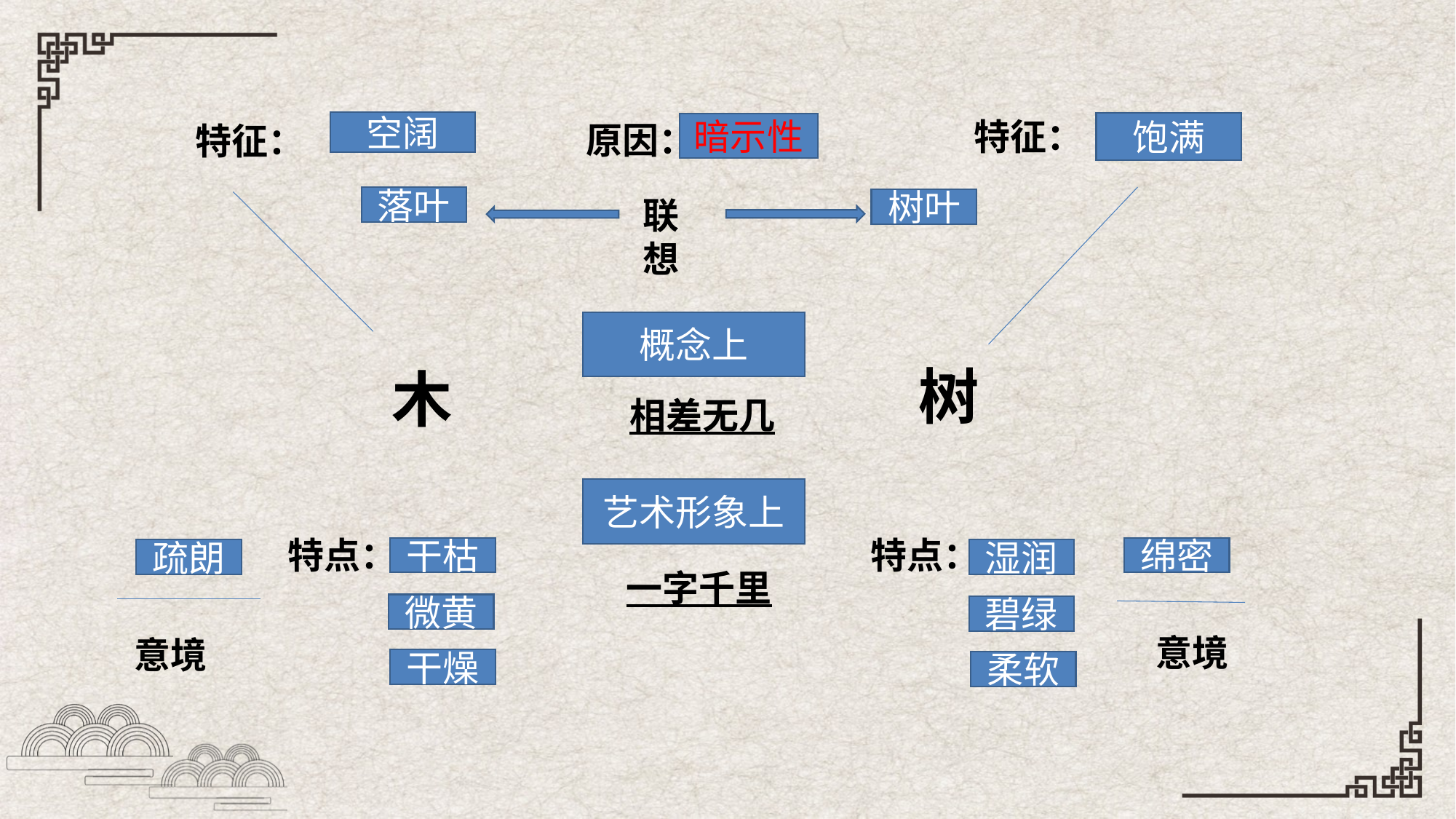

特征：
空阔
原因：
饱满
特征：
暗示性
落叶
联想
树叶

概念上
树
木
相差无几
艺术形象上
特点：
特点：
干枯
绵密
疏朗
湿润
一字千里
微黄
碧绿
意境
意境
干燥
柔软